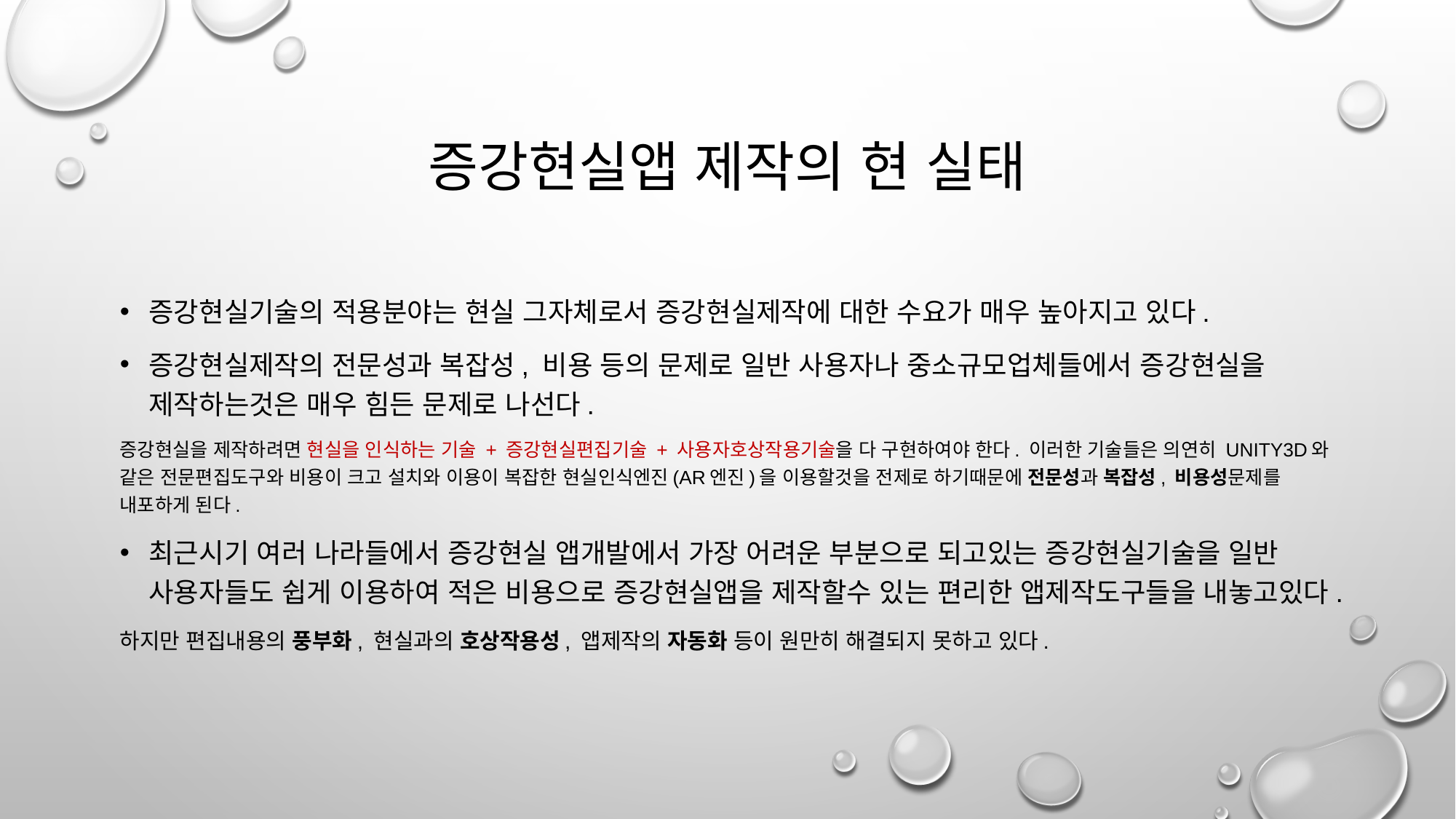

# 증강현실앱 제작의 현 실태
증강현실기술의 적용분야는 현실 그자체로서 증강현실제작에 대한 수요가 매우 높아지고 있다.
증강현실제작의 전문성과 복잡성, 비용 등의 문제로 일반 사용자나 중소규모업체들에서 증강현실을 제작하는것은 매우 힘든 문제로 나선다.
증강현실을 제작하려면 현실을 인식하는 기술 + 증강현실편집기술 + 사용자호상작용기술을 다 구현하여야 한다. 이러한 기술들은 의연히 unity3D와 같은 전문편집도구와 비용이 크고 설치와 이용이 복잡한 현실인식엔진(AR엔진)을 이용할것을 전제로 하기때문에 전문성과 복잡성, 비용성문제를 내포하게 된다.
최근시기 여러 나라들에서 증강현실 앱개발에서 가장 어려운 부분으로 되고있는 증강현실기술을 일반 사용자들도 쉽게 이용하여 적은 비용으로 증강현실앱을 제작할수 있는 편리한 앱제작도구들을 내놓고있다.
하지만 편집내용의 풍부화, 현실과의 호상작용성, 앱제작의 자동화 등이 원만히 해결되지 못하고 있다.